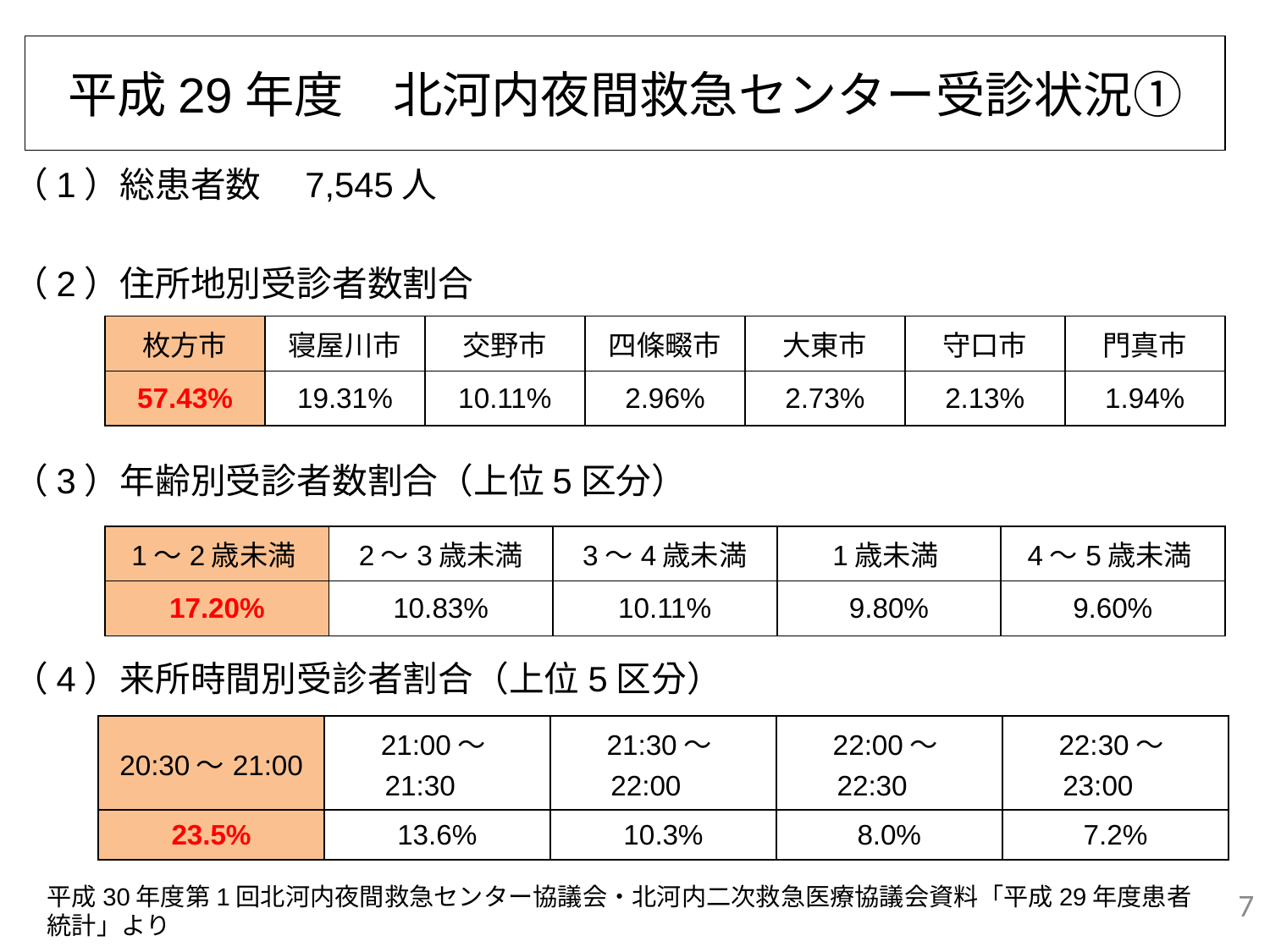

# 平成29年度　北河内夜間救急センター受診状況①
（1）総患者数　7,545人

（2）住所地別受診者数割合

（3）年齢別受診者数割合（上位5区分）

（4）来所時間別受診者割合（上位5区分）

| 枚方市 | 寝屋川市 | 交野市 | 四條畷市 | 大東市 | 守口市 | 門真市 |
| --- | --- | --- | --- | --- | --- | --- |
| 57.43% | 19.31% | 10.11% | 2.96% | 2.73% | 2.13% | 1.94% |
| 1～2歳未満 | 2～3歳未満 | 3～4歳未満 | 1歳未満 | 4～5歳未満 |
| --- | --- | --- | --- | --- |
| 17.20% | 10.83% | 10.11% | 9.80% | 9.60% |
| 20:30～21:00 | 21:00～21:30 | 21:30～22:00 | 22:00～22:30 | 22:30～23:00 |
| --- | --- | --- | --- | --- |
| 23.5% | 13.6% | 10.3% | 8.0% | 7.2% |
平成30年度第1回北河内夜間救急センター協議会・北河内二次救急医療協議会資料「平成29年度患者統計」より
7